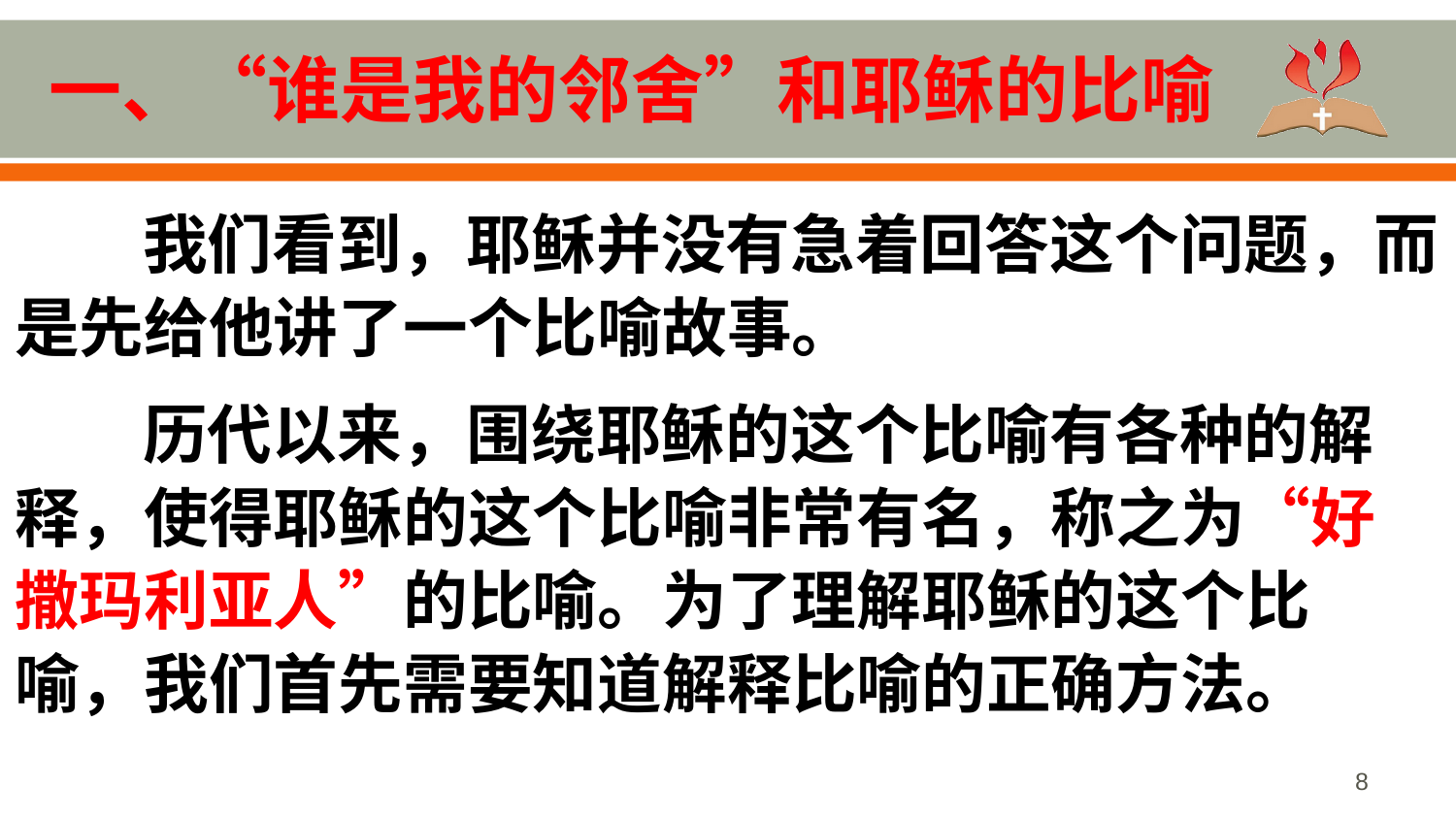

# 一、“谁是我的邻舍”和耶稣的比喻
我们看到，耶稣并没有急着回答这个问题，而是先给他讲了一个比喻故事。
历代以来，围绕耶稣的这个比喻有各种的解释，使得耶稣的这个比喻非常有名，称之为“好撒玛利亚人”的比喻。为了理解耶稣的这个比喻，我们首先需要知道解释比喻的正确方法。

8